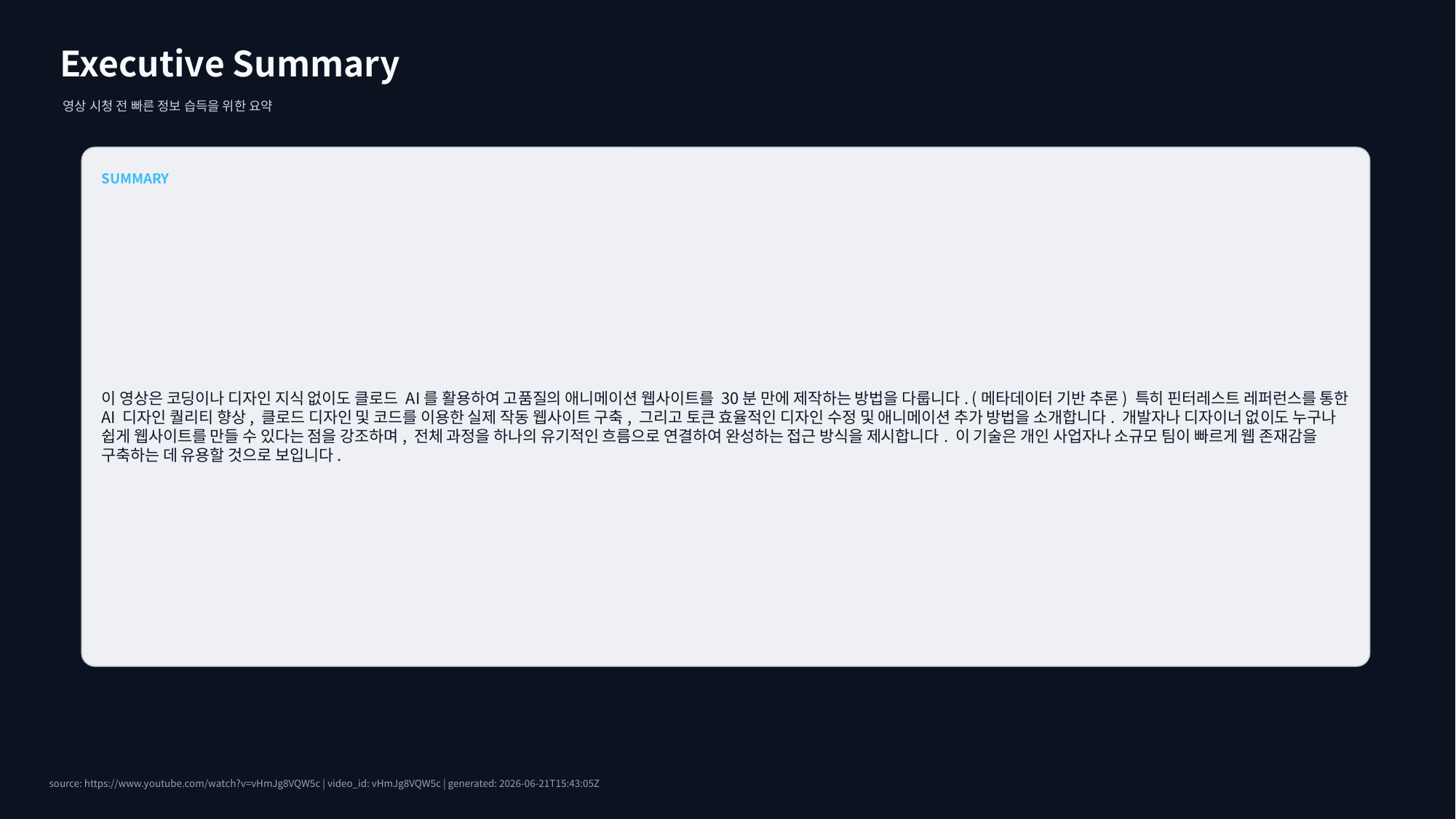

Executive Summary
영상 시청 전 빠른 정보 습득을 위한 요약

SUMMARY
이 영상은 코딩이나 디자인 지식 없이도 클로드 AI를 활용하여 고품질의 애니메이션 웹사이트를 30분 만에 제작하는 방법을 다룹니다. (메타데이터 기반 추론) 특히 핀터레스트 레퍼런스를 통한 AI 디자인 퀄리티 향상, 클로드 디자인 및 코드를 이용한 실제 작동 웹사이트 구축, 그리고 토큰 효율적인 디자인 수정 및 애니메이션 추가 방법을 소개합니다. 개발자나 디자이너 없이도 누구나 쉽게 웹사이트를 만들 수 있다는 점을 강조하며, 전체 과정을 하나의 유기적인 흐름으로 연결하여 완성하는 접근 방식을 제시합니다. 이 기술은 개인 사업자나 소규모 팀이 빠르게 웹 존재감을 구축하는 데 유용할 것으로 보입니다.
source: https://www.youtube.com/watch?v=vHmJg8VQW5c | video_id: vHmJg8VQW5c | generated: 2026-06-21T15:43:05Z